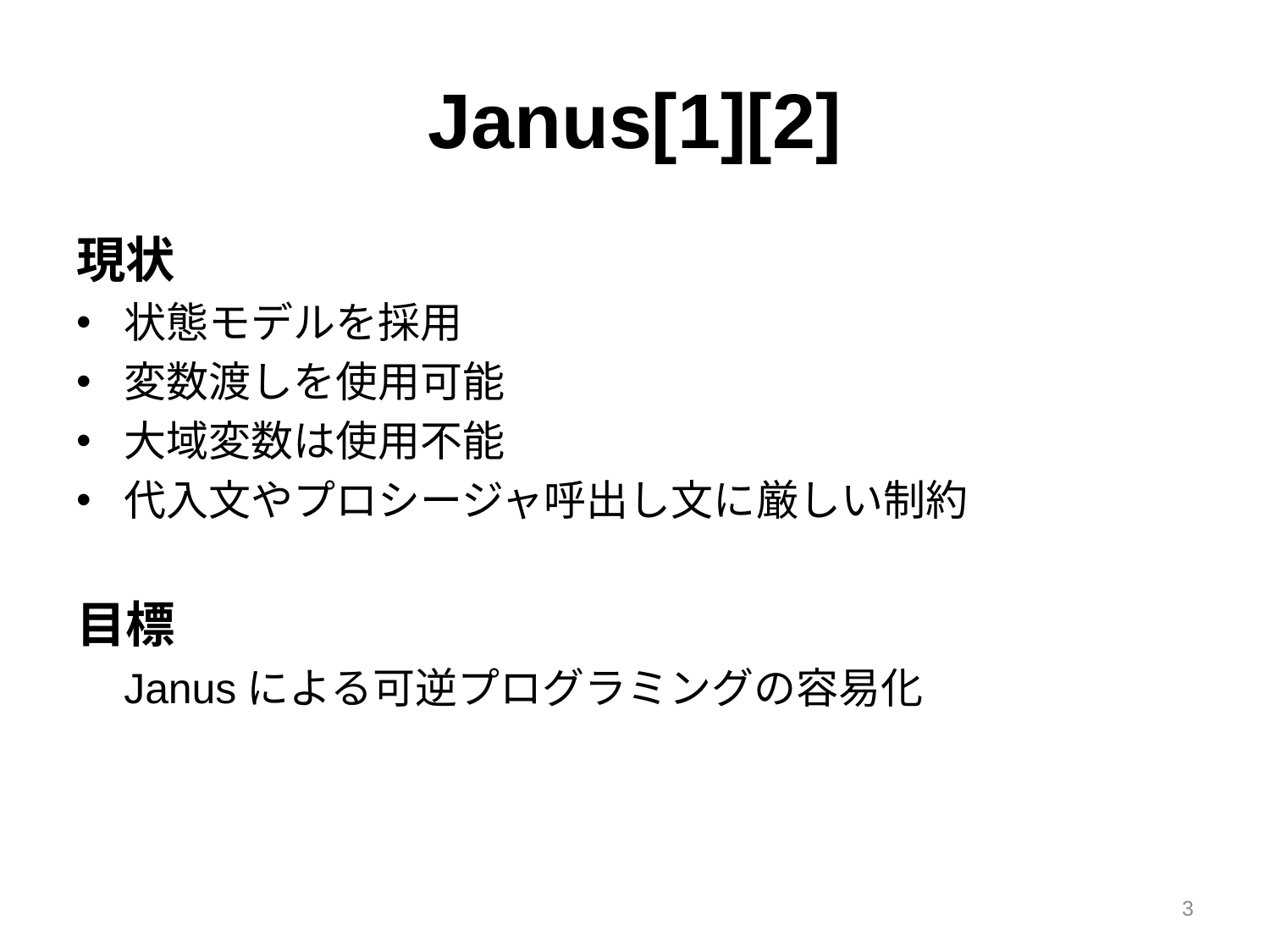

# Janus[1][2]
現状
状態モデルを採用
変数渡しを使用可能
大域変数は使用不能
代入文やプロシージャ呼出し文に厳しい制約

目標
	Janusによる可逆プログラミングの容易化
3